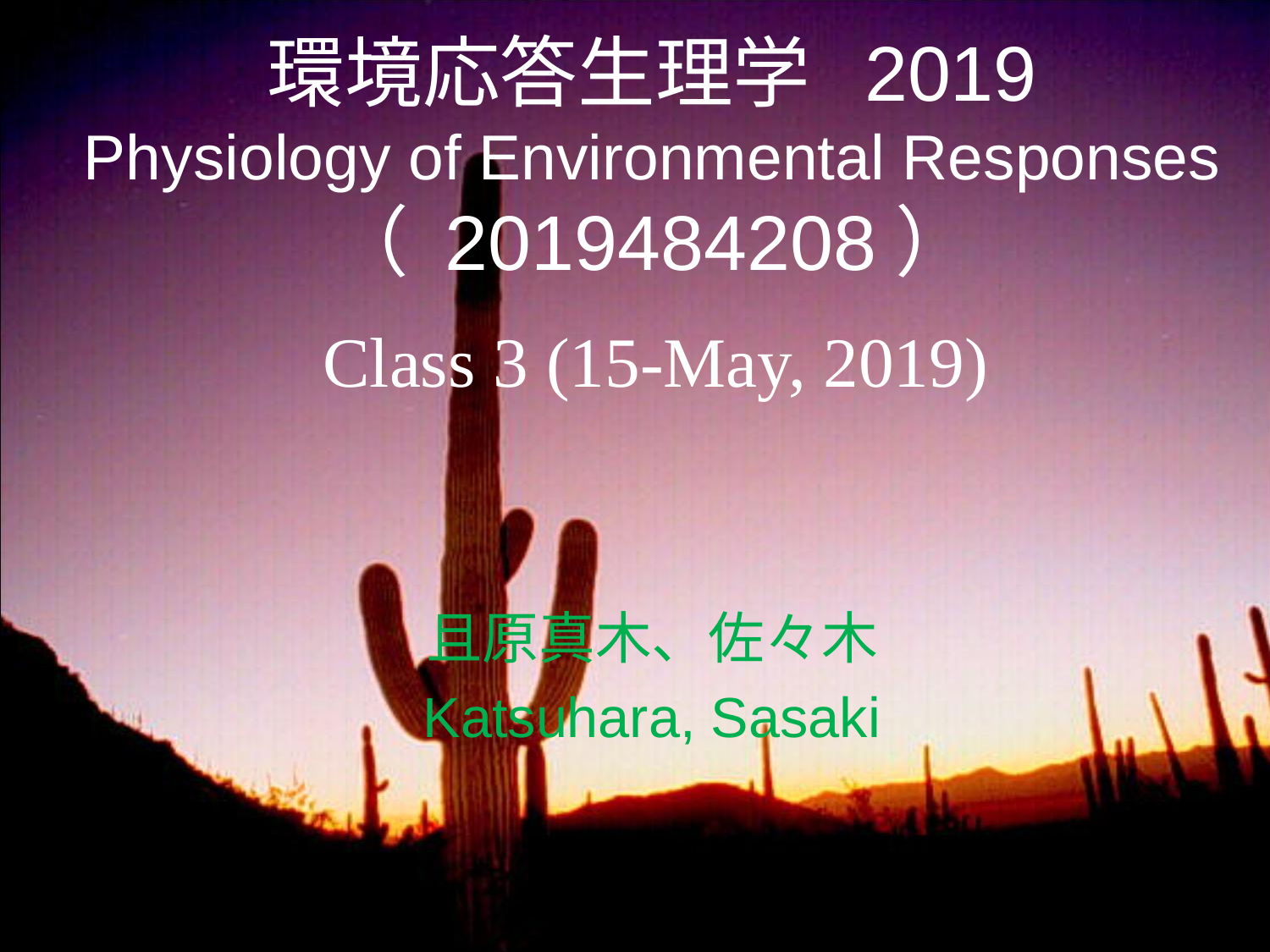

# 環境応答生理学  2019 Physiology of Environmental Responses （ 2019484208）
Class 3 (15-May, 2019)
且原真木、佐々木
Katsuhara, Sasaki